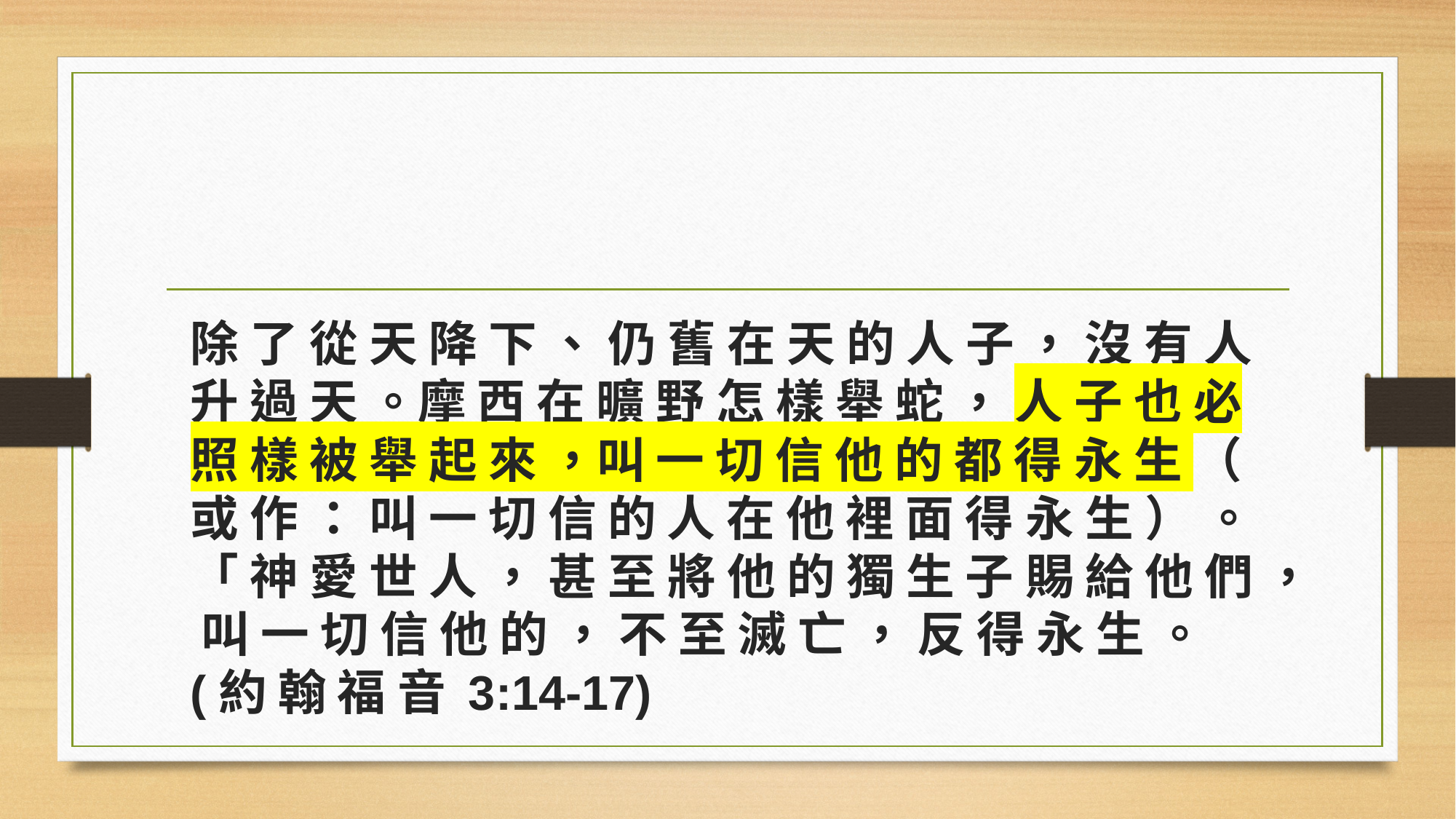

#
除 了 從 天 降 下 、 仍 舊 在 天 的 人 子 ， 沒 有 人 升 過 天 。摩 西 在 曠 野 怎 樣 舉 蛇 ， 人 子 也 必 照 樣 被 舉 起 來 ，叫 一 切 信 他 的 都 得 永 生 （ 或 作 ： 叫 一 切 信 的 人 在 他 裡 面 得 永 生 ） 。「 神 愛 世 人 ， 甚 至 將 他 的 獨 生 子 賜 給 他 們 ， 叫 一 切 信 他 的 ， 不 至 滅 亡 ， 反 得 永 生 。(約 翰 福 音 3:14-17)